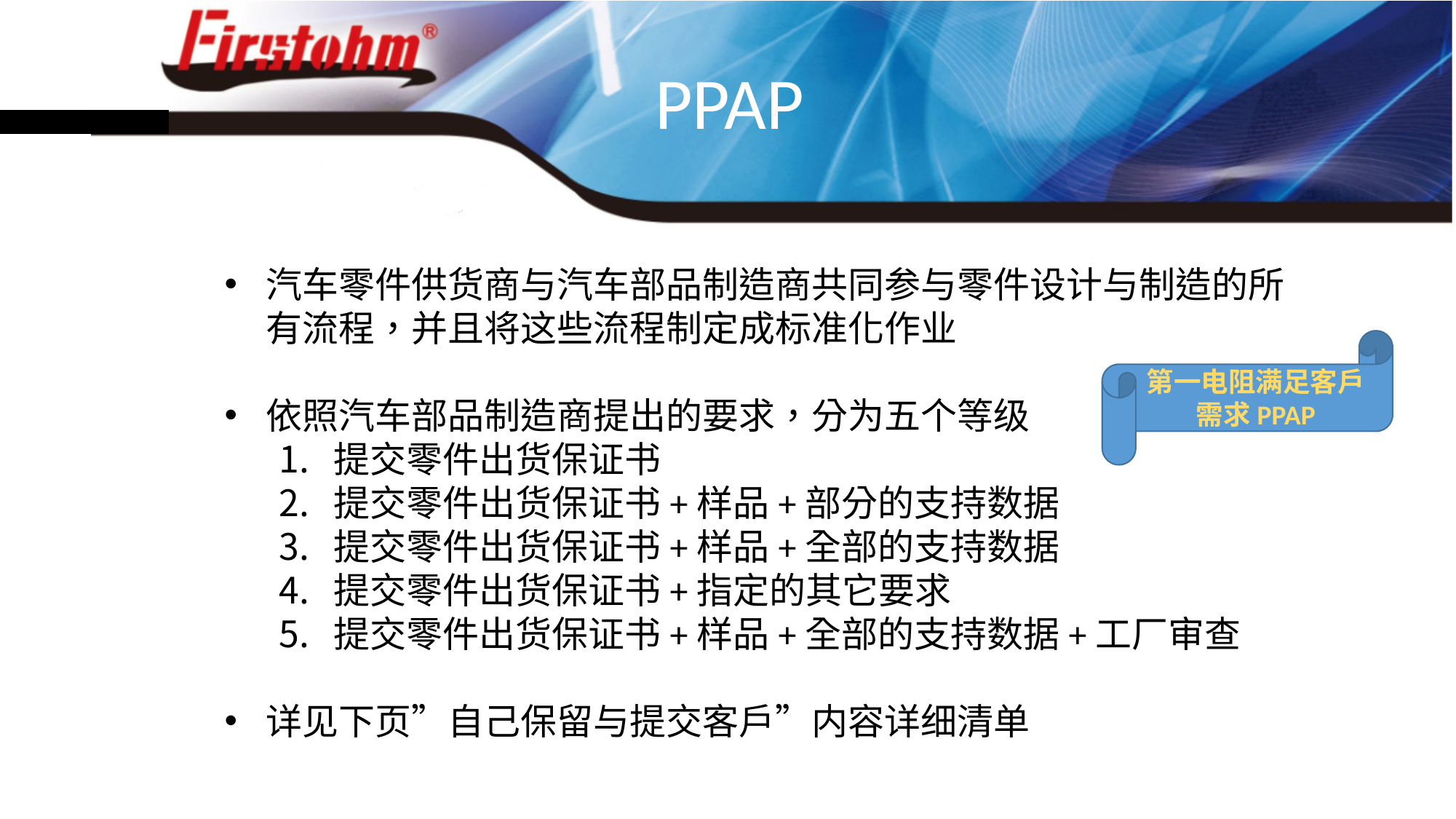

PPAP
汽车零件供货商与汽车部品制造商共同参与零件设计与制造的所有流程，并且将这些流程制定成标准化作业

依照汽车部品制造商提出的要求，分为五个等级
提交零件出货保证书
提交零件出货保证书+样品+部分的支持数据
提交零件出货保证书+样品+全部的支持数据
提交零件出货保证书+指定的其它要求
提交零件出货保证书+样品+全部的支持数据+工厂审查

详见下页”自己保留与提交客户”内容详细清单
第一电阻满足客户需求PPAP